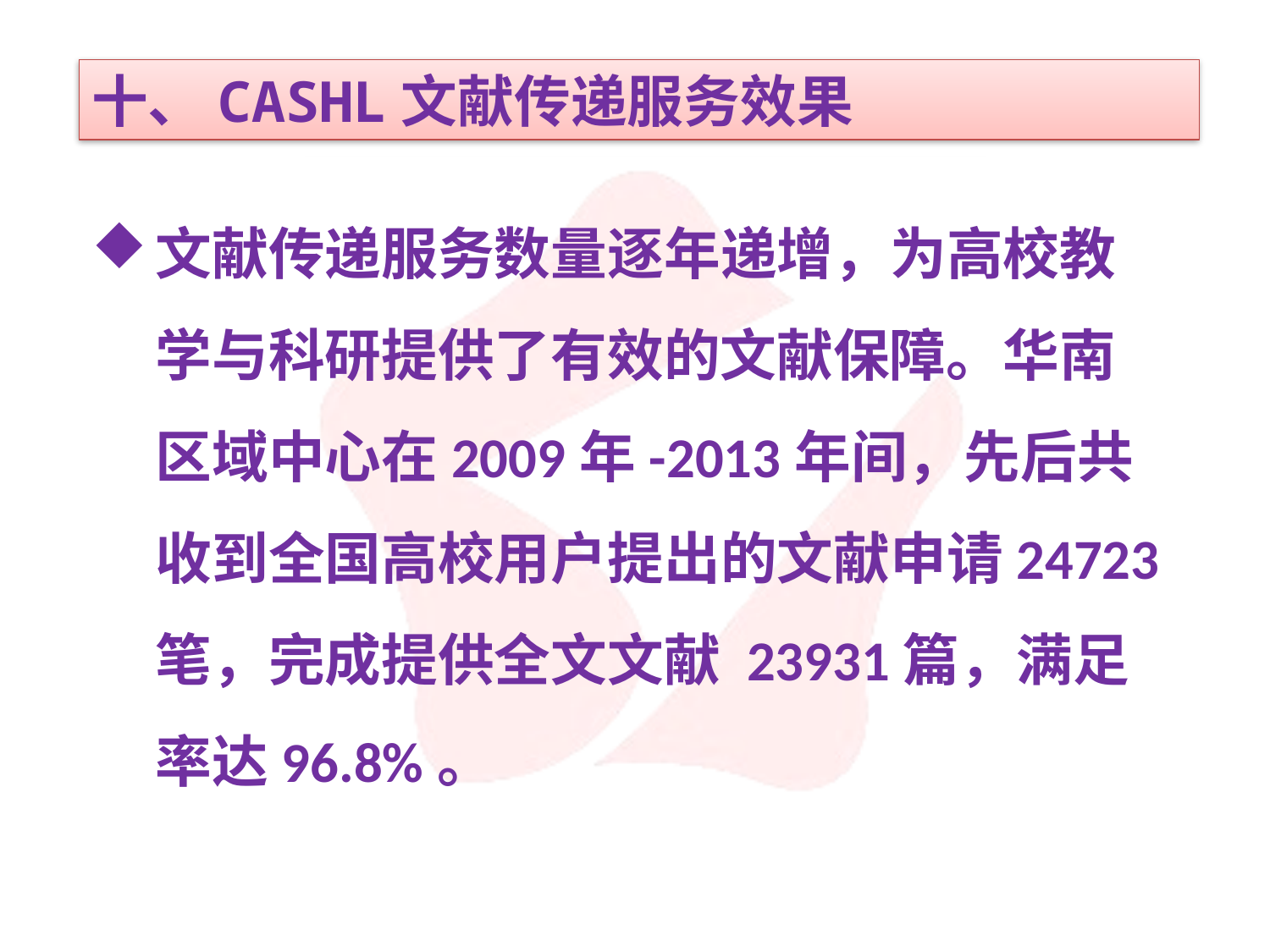

十、CASHL文献传递服务效果
文献传递服务数量逐年递增，为高校教学与科研提供了有效的文献保障。华南区域中心在2009年-2013年间，先后共收到全国高校用户提出的文献申请24723笔，完成提供全文文献 23931篇，满足率达96.8%。